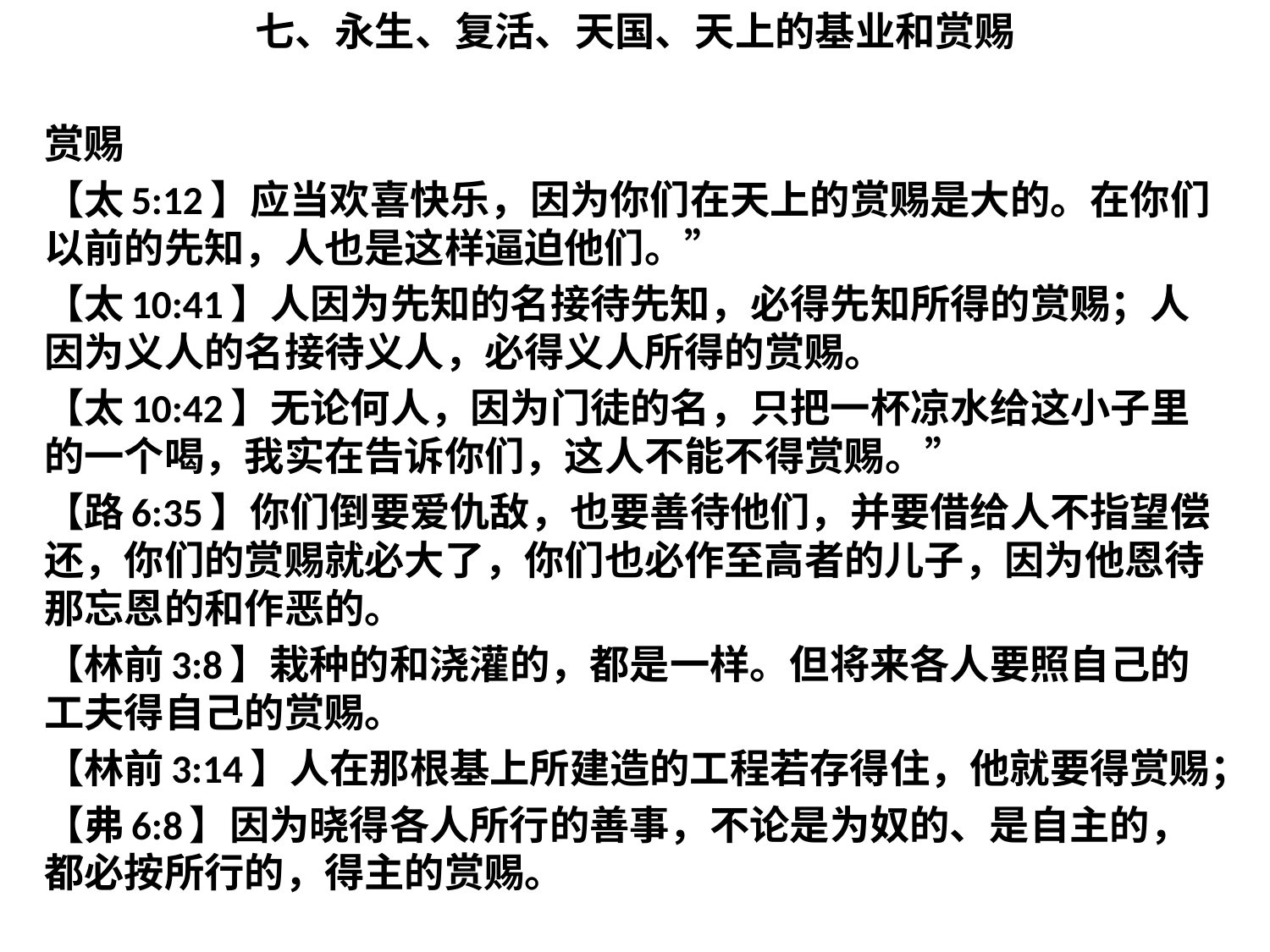

七、永生、复活、天国、天上的基业和赏赐

赏赐
【太5:12】应当欢喜快乐，因为你们在天上的赏赐是大的。在你们以前的先知，人也是这样逼迫他们。”
【太10:41】人因为先知的名接待先知，必得先知所得的赏赐；人因为义人的名接待义人，必得义人所得的赏赐。
【太10:42】无论何人，因为门徒的名，只把一杯凉水给这小子里的一个喝，我实在告诉你们，这人不能不得赏赐。”
【路6:35】你们倒要爱仇敌，也要善待他们，并要借给人不指望偿还，你们的赏赐就必大了，你们也必作至高者的儿子，因为他恩待那忘恩的和作恶的。
【林前3:8】栽种的和浇灌的，都是一样。但将来各人要照自己的工夫得自己的赏赐。
【林前3:14】人在那根基上所建造的工程若存得住，他就要得赏赐；
【弗6:8】因为晓得各人所行的善事，不论是为奴的、是自主的，都必按所行的，得主的赏赐。

#